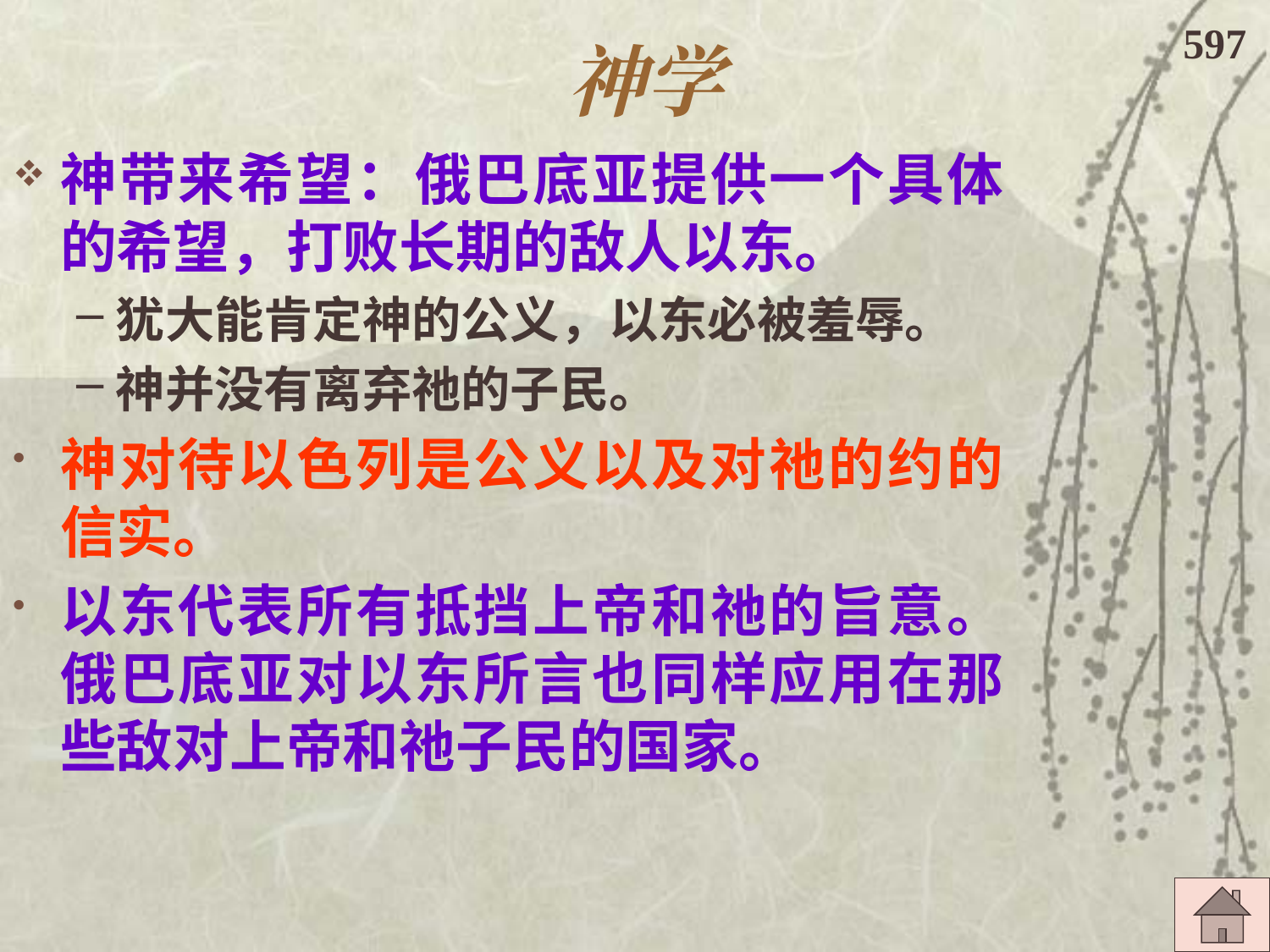

# 神学
597
神带来希望：俄巴底亚提供一个具体的希望，打败长期的敌人以东。
犹大能肯定神的公义，以东必被羞辱。
神并没有离弃祂的子民。
神对待以色列是公义以及对祂的约的信实。
以东代表所有抵挡上帝和祂的旨意。俄巴底亚对以东所言也同样应用在那些敌对上帝和祂子民的国家。